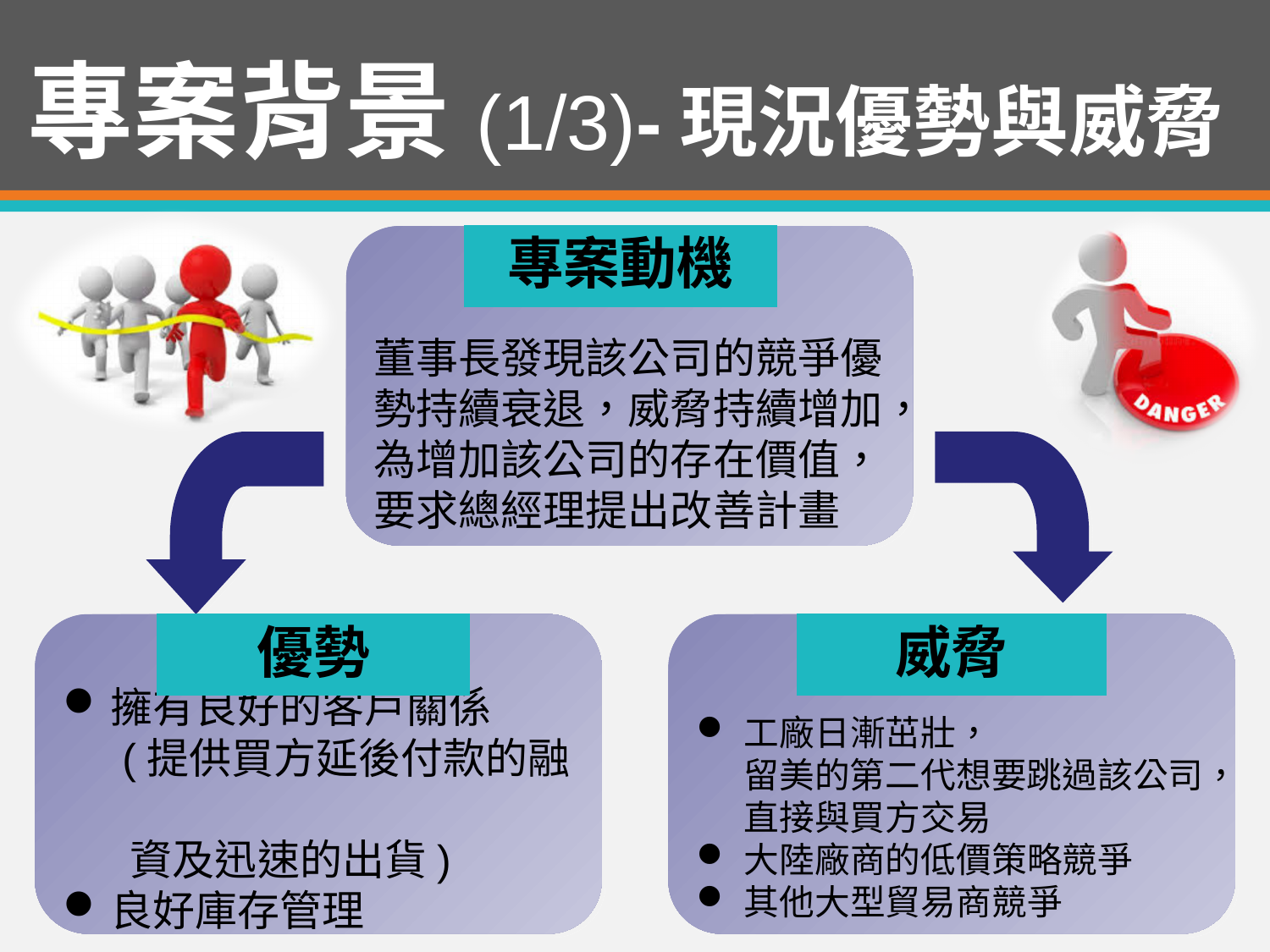

# 專案背景(1/3)-現況優勢與威脅

董事長發現該公司的競爭優勢持續衰退，威脅持續增加，
為增加該公司的存在價值，
要求總經理提出改善計畫

擁有良好的客戶關係
     (提供買方延後付款的融
      資及迅速的出貨)
良好庫存管理

工廠日漸茁壯，
     留美的第二代想要跳過該公司，
     直接與買方交易
大陸廠商的低價策略競爭
其他大型貿易商競爭

專案動機

優勢

威脅